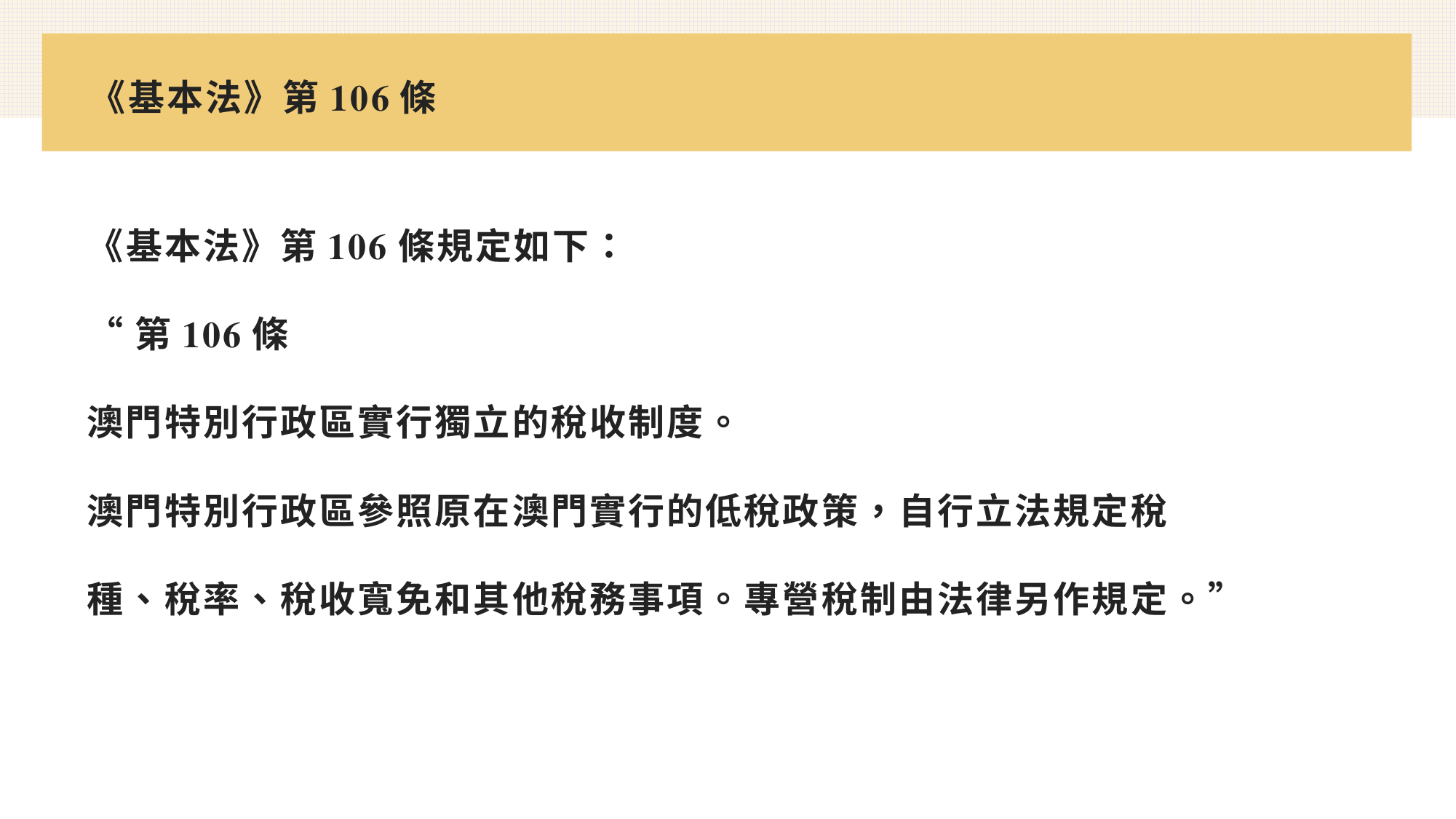

# 《基本法》第106條
《基本法》第106條規定如下：
“第106條
澳門特別行政區實行獨立的稅收制度。
澳門特別行政區參照原在澳門實行的低稅政策，自行立法規定稅
種、稅率、稅收寬免和其他稅務事項。專營稅制由法律另作規定。”